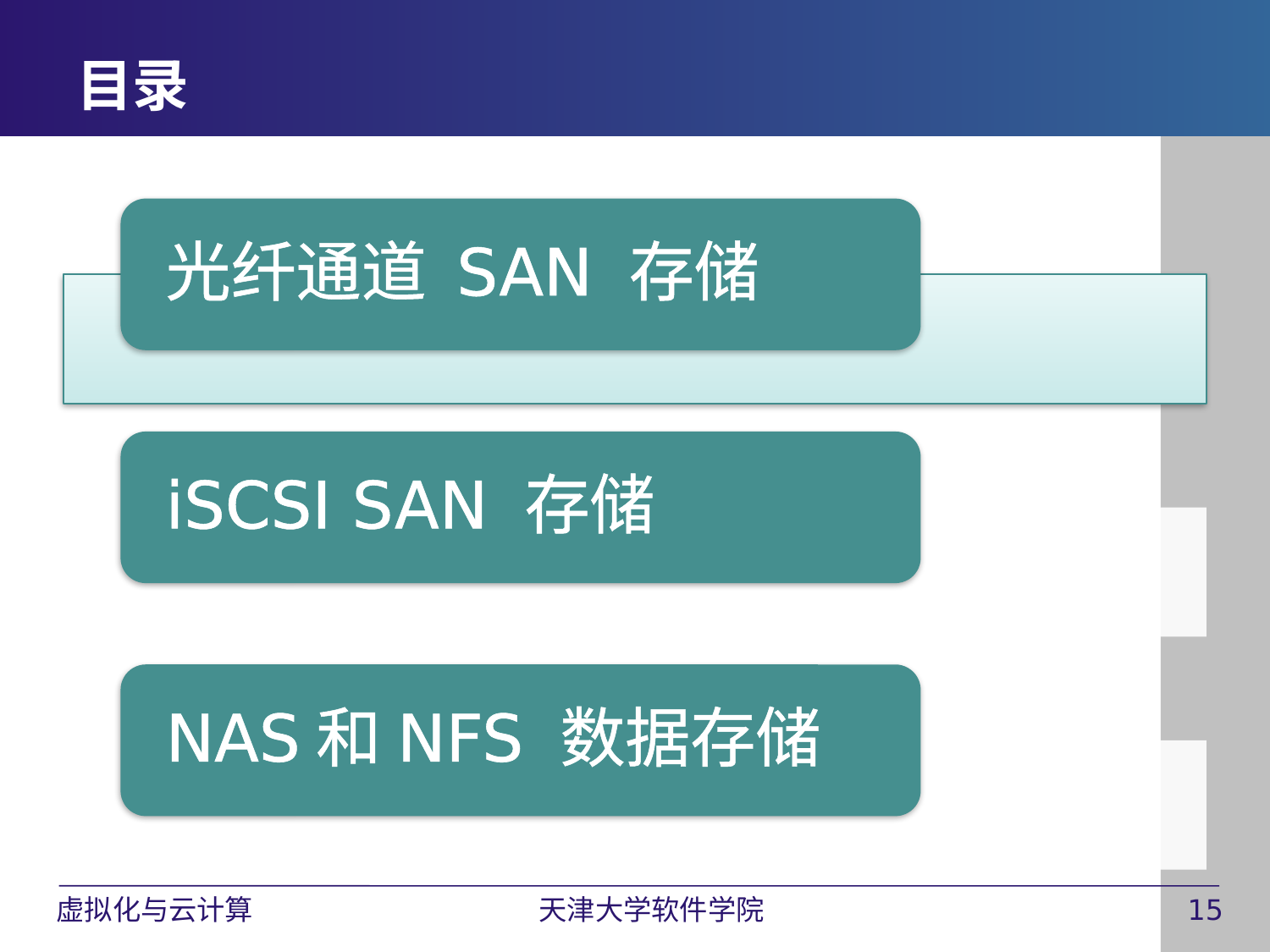

# 目录
光纤通道 SAN 存储
iSCSI SAN 存储
NAS和NFS 数据存储